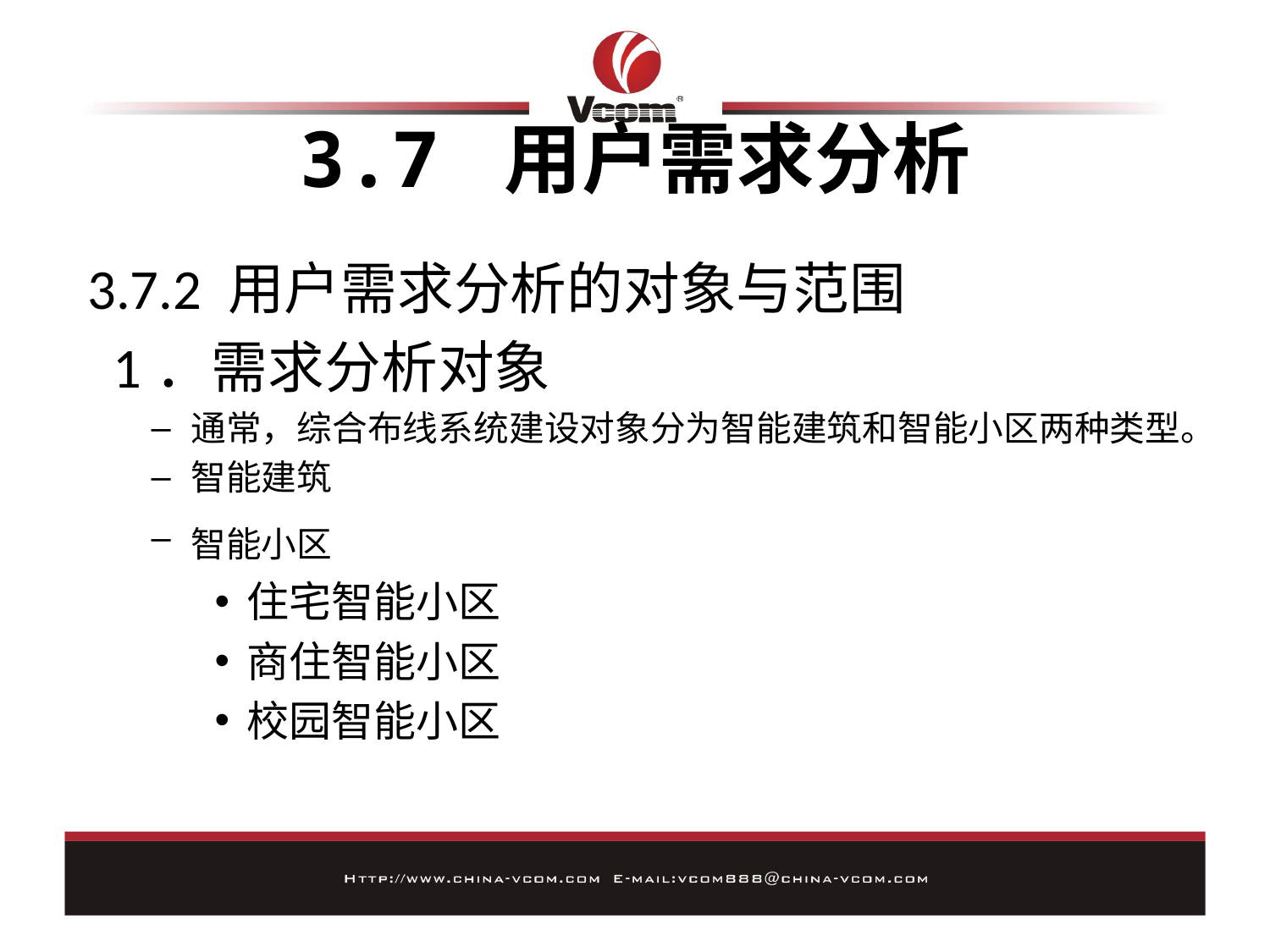

# 3.7 用户需求分析
3.7.2 用户需求分析的对象与范围
  1．需求分析对象
通常，综合布线系统建设对象分为智能建筑和智能小区两种类型。
智能建筑
智能小区
住宅智能小区
商住智能小区
校园智能小区